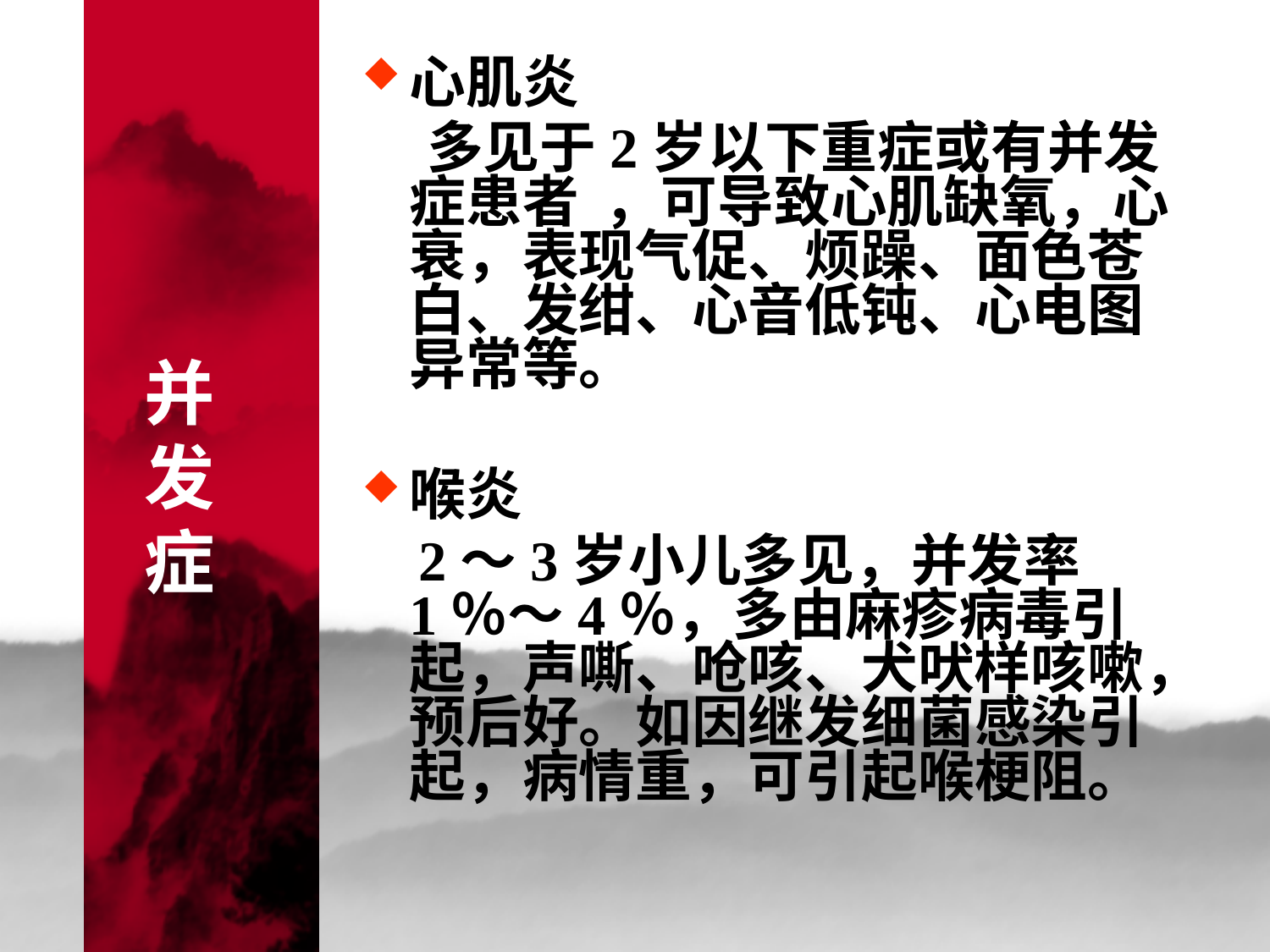

# 并 发 症
心肌炎
    多见于2岁以下重症或有并发症患者  ，可导致心肌缺氧，心衰，表现气促、烦躁、面色苍白、发绀、心音低钝、心电图异常等。

喉炎
    2～3岁小儿多见，并发率1％～4％，多由麻疹病毒引起，声嘶、呛咳、犬吠样咳嗽，预后好。如因继发细菌感染引起，病情重，可引起喉梗阻。